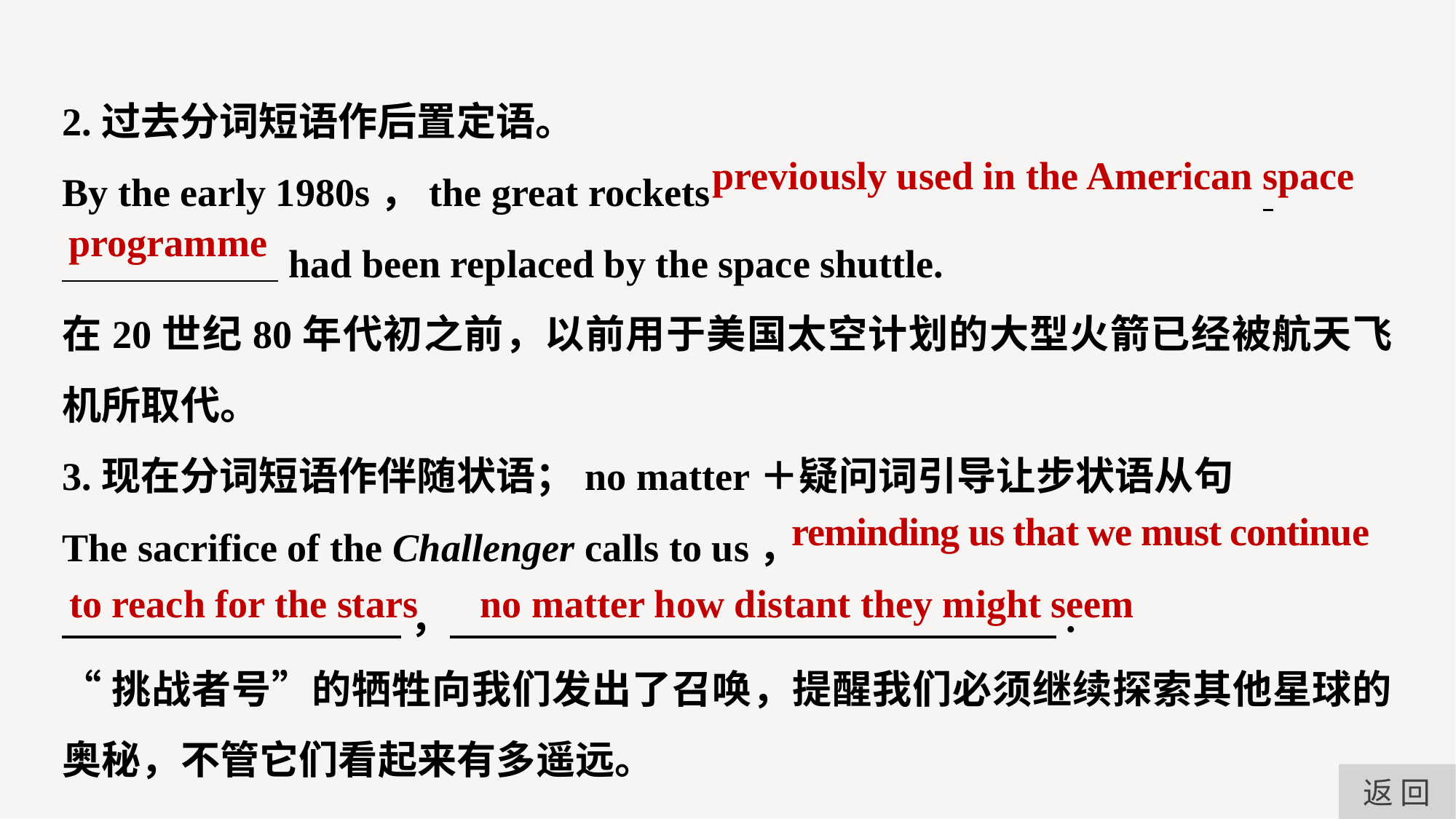

2.过去分词短语作后置定语。
By the early 1980s，the great rockets
                       had been replaced by the space shuttle.
在20世纪80年代初之前，以前用于美国太空计划的大型火箭已经被航天飞机所取代。
3.现在分词短语作伴随状语；no matter＋疑问词引导让步状语从句
The sacrifice of the Challenger calls to us，
                                      ，                                                                    .
“挑战者号”的牺牲向我们发出了召唤，提醒我们必须继续探索其他星球的奥秘，不管它们看起来有多遥远。
previously used in the American space
programme
reminding us that we must continue
to reach for the stars
no matter how distant they might seem
返 回